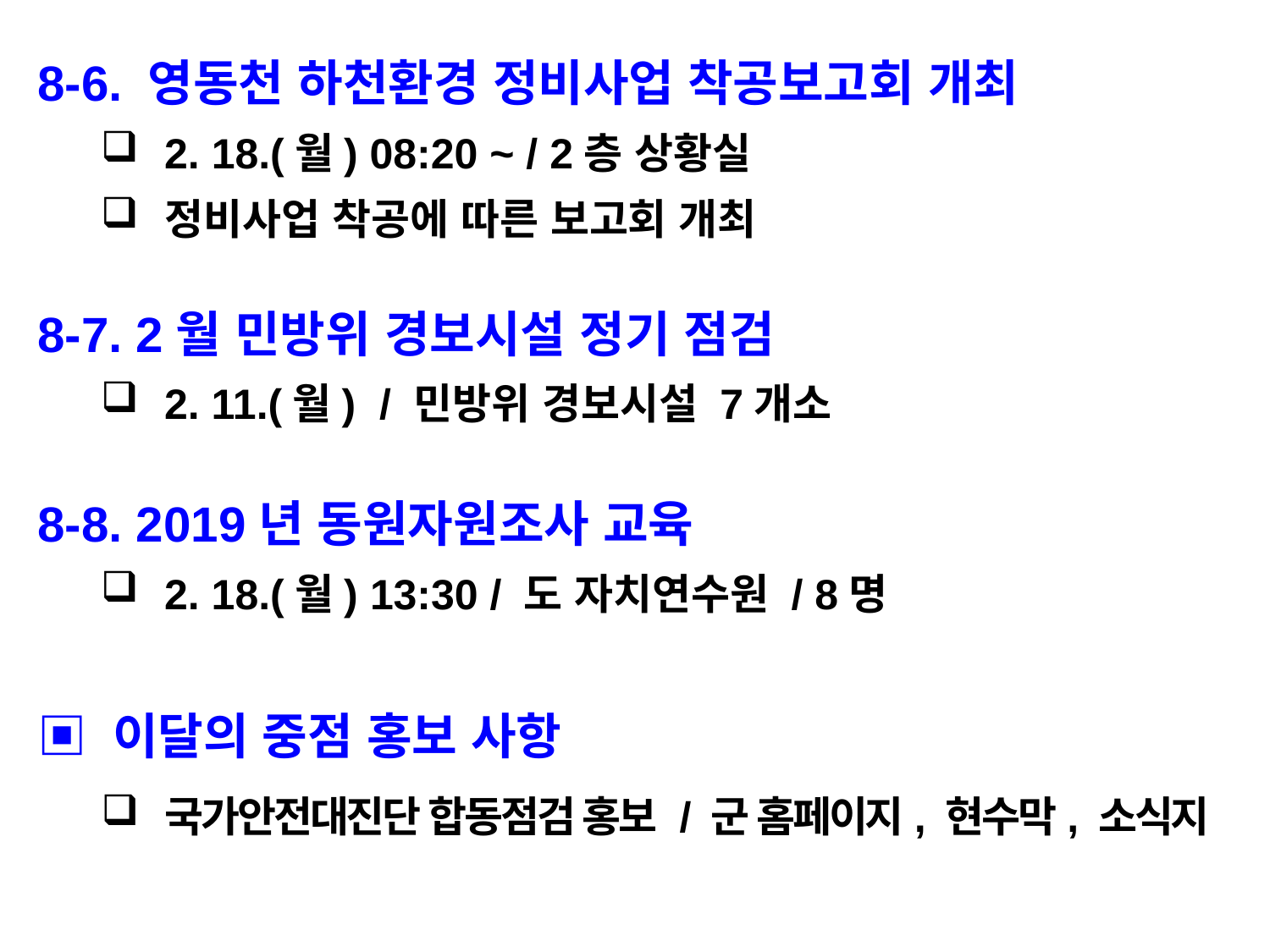

8-6. 영동천 하천환경 정비사업 착공보고회 개최
2. 18.(월) 08:20 ~ / 2층 상황실
정비사업 착공에 따른 보고회 개최
8-7. 2월 민방위 경보시설 정기 점검
2. 11.(월)  / 민방위 경보시설 7개소
8-8. 2019년 동원자원조사 교육
2. 18.(월) 13:30 / 도 자치연수원 / 8명
▣ 이달의 중점 홍보 사항
국가안전대진단 합동점검 홍보 / 군 홈페이지, 현수막, 소식지